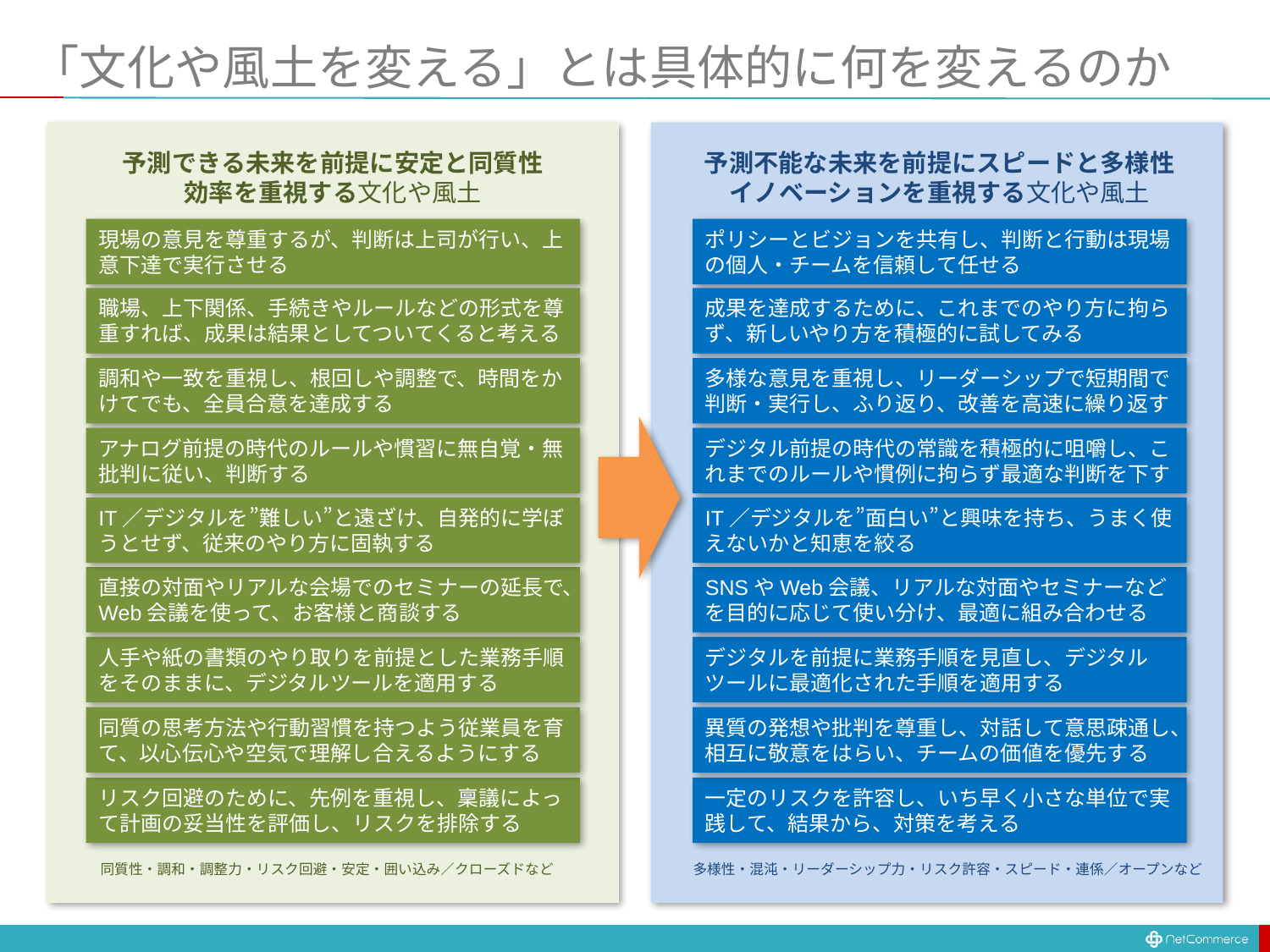

# 「文化や風土を変える」とは具体的に何を変えるのか

予測できる未来を前提に安定と同質性
効率を重視する文化や風土
予測不能な未来を前提にスピードと多様性
イノベーションを重視する文化や風土
現場の意見を尊重するが、判断は上司が行い、上意下達で実行させる
ポリシーとビジョンを共有し、判断と行動は現場の個人・チームを信頼して任せる
職場、上下関係、手続きやルールなどの形式を尊重すれば、成果は結果としてついてくると考える
成果を達成するために、これまでのやり方に拘らず、新しいやり方を積極的に試してみる
調和や一致を重視し、根回しや調整で、時間をかけてでも、全員合意を達成する
多様な意見を重視し、リーダーシップで短期間で判断・実行し、ふり返り、改善を高速に繰り返す

アナログ前提の時代のルールや慣習に無自覚・無批判に従い、判断する
デジタル前提の時代の常識を積極的に咀嚼し、これまでのルールや慣例に拘らず最適な判断を下す
IT／デジタルを”難しい”と遠ざけ、自発的に学ぼうとせず、従来のやり方に固執する
IT／デジタルを”面白い”と興味を持ち、うまく使えないかと知恵を絞る
直接の対面やリアルな会場でのセミナーの延長で、Web会議を使って、お客様と商談する
SNSやWeb会議、リアルな対面やセミナーなどを目的に応じて使い分け、最適に組み合わせる
人手や紙の書類のやり取りを前提とした業務手順をそのままに、デジタルツールを適用する
デジタルを前提に業務手順を見直し、デジタルツールに最適化された手順を適用する
同質の思考方法や行動習慣を持つよう従業員を育て、以心伝心や空気で理解し合えるようにする
異質の発想や批判を尊重し、対話して意思疎通し、相互に敬意をはらい、チームの価値を優先する
リスク回避のために、先例を重視し、稟議によって計画の妥当性を評価し、リスクを排除する
一定のリスクを許容し、いち早く小さな単位で実践して、結果から、対策を考える
同質性・調和・調整力・リスク回避・安定・囲い込み／クローズドなど
多様性・混沌・リーダーシップ力・リスク許容・スピード・連係／オープンなど